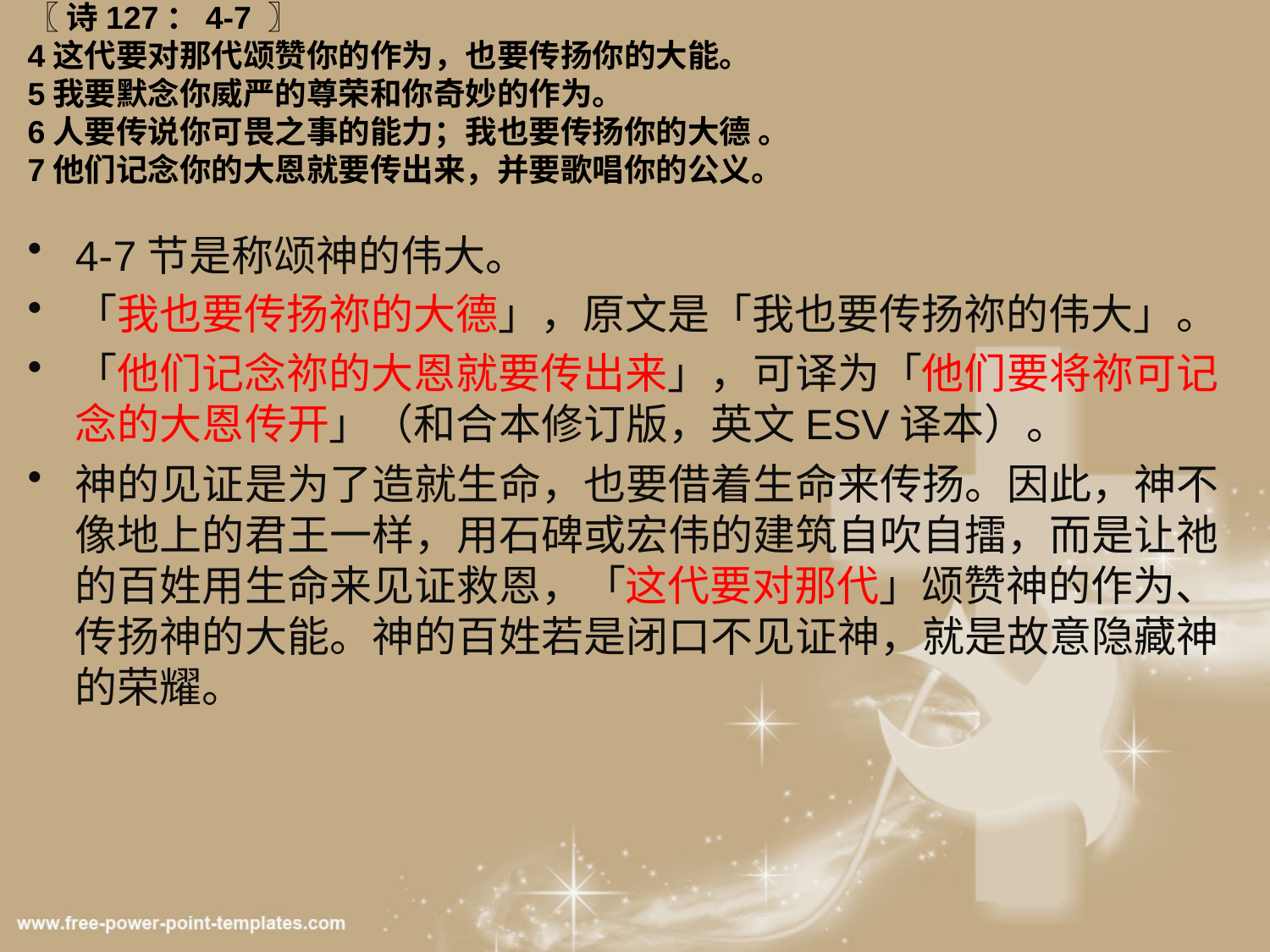

# 〖 诗127：4-7 〗 4这代要对那代颂赞你的作为，也要传扬你的大能。 5我要默念你威严的尊荣和你奇妙的作为。 6人要传说你可畏之事的能力；我也要传扬你的大德 。 7他们记念你的大恩就要传出来，并要歌唱你的公义。
4-7节是称颂神的伟大。
「我也要传扬祢的大德」，原文是「我也要传扬祢的伟大」。
「他们记念祢的大恩就要传出来」，可译为「他们要将祢可记念的大恩传开」（和合本修订版，英文ESV译本）。
神的见证是为了造就生命，也要借着生命来传扬。因此，神不像地上的君王一样，用石碑或宏伟的建筑自吹自擂，而是让祂的百姓用生命来见证救恩，「这代要对那代」颂赞神的作为、传扬神的大能。神的百姓若是闭口不见证神，就是故意隐藏神的荣耀。